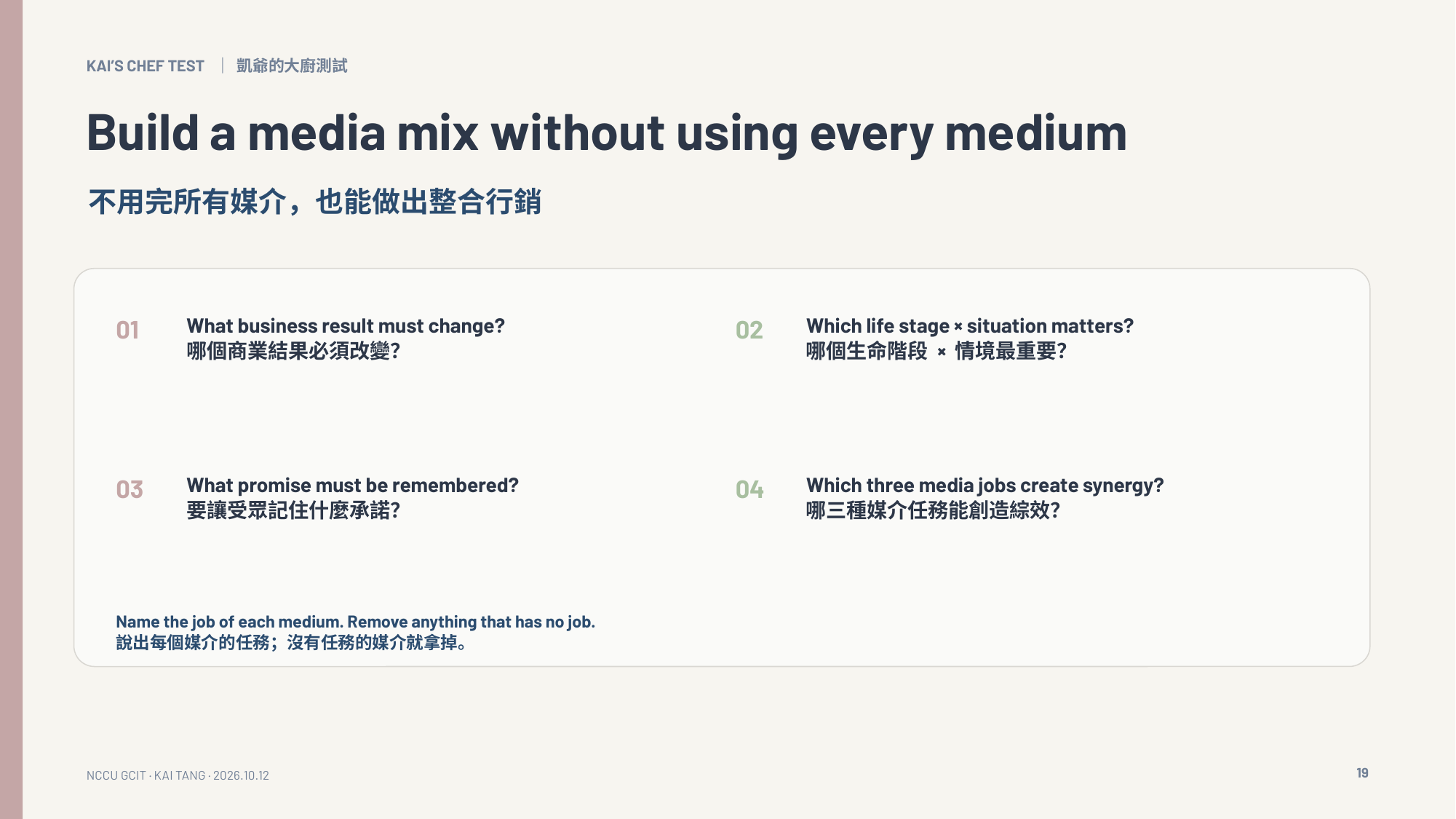

KAI’S CHEF TEST  ｜  凱爺的大廚測試
Build a media mix without using every medium
不用完所有媒介，也能做出整合行銷

01
What business result must change?
哪個商業結果必須改變？
02
Which life stage × situation matters?
哪個生命階段 × 情境最重要？
03
What promise must be remembered?
要讓受眾記住什麼承諾？
04
Which three media jobs create synergy?
哪三種媒介任務能創造綜效？
Name the job of each medium. Remove anything that has no job.
說出每個媒介的任務；沒有任務的媒介就拿掉。
19
NCCU GCIT · KAI TANG · 2026.10.12